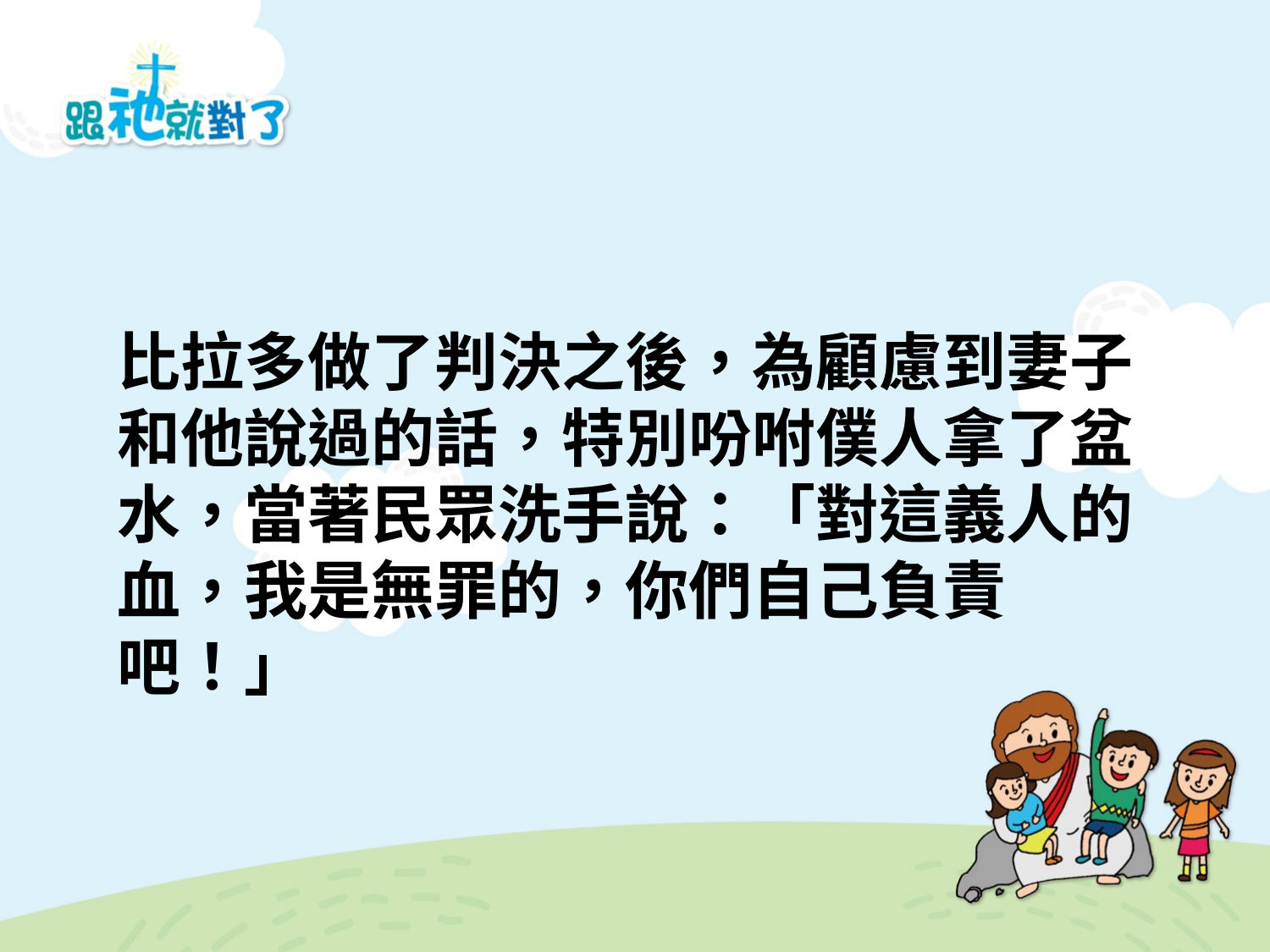

比拉多做了判決之後，為顧慮到妻子和他說過的話，特別吩咐僕人拿了盆水，當著民眾洗手說：「對這義人的血，我是無罪的，你們自己負責吧！」